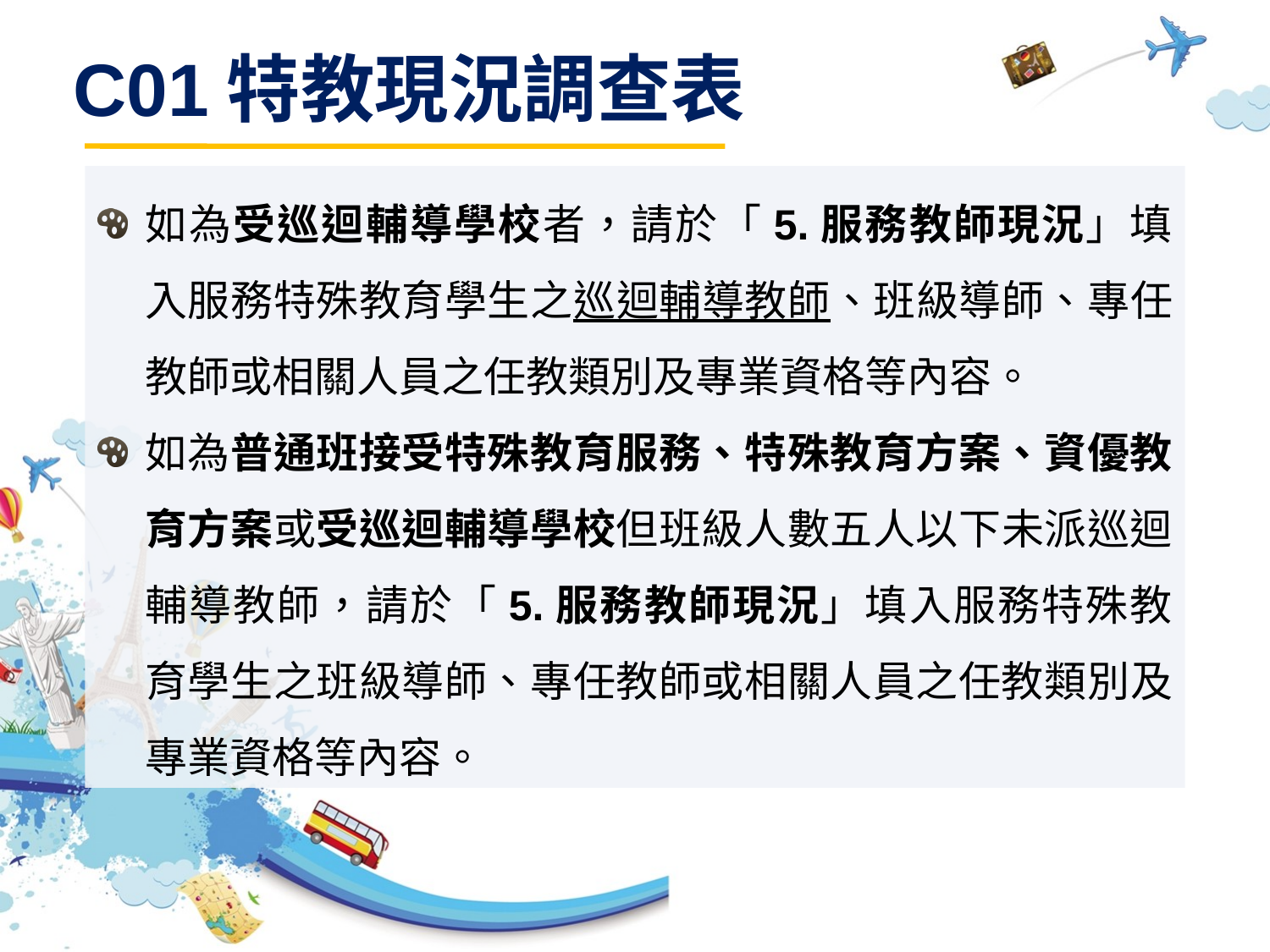

C01特教現況調查表
如為受巡迴輔導學校者，請於「5.服務教師現況」填入服務特殊教育學生之巡迴輔導教師、班級導師、專任教師或相關人員之任教類別及專業資格等內容。
如為普通班接受特殊教育服務、特殊教育方案、資優教育方案或受巡迴輔導學校但班級人數五人以下未派巡迴輔導教師，請於「5.服務教師現況」填入服務特殊教育學生之班級導師、專任教師或相關人員之任教類別及專業資格等內容。